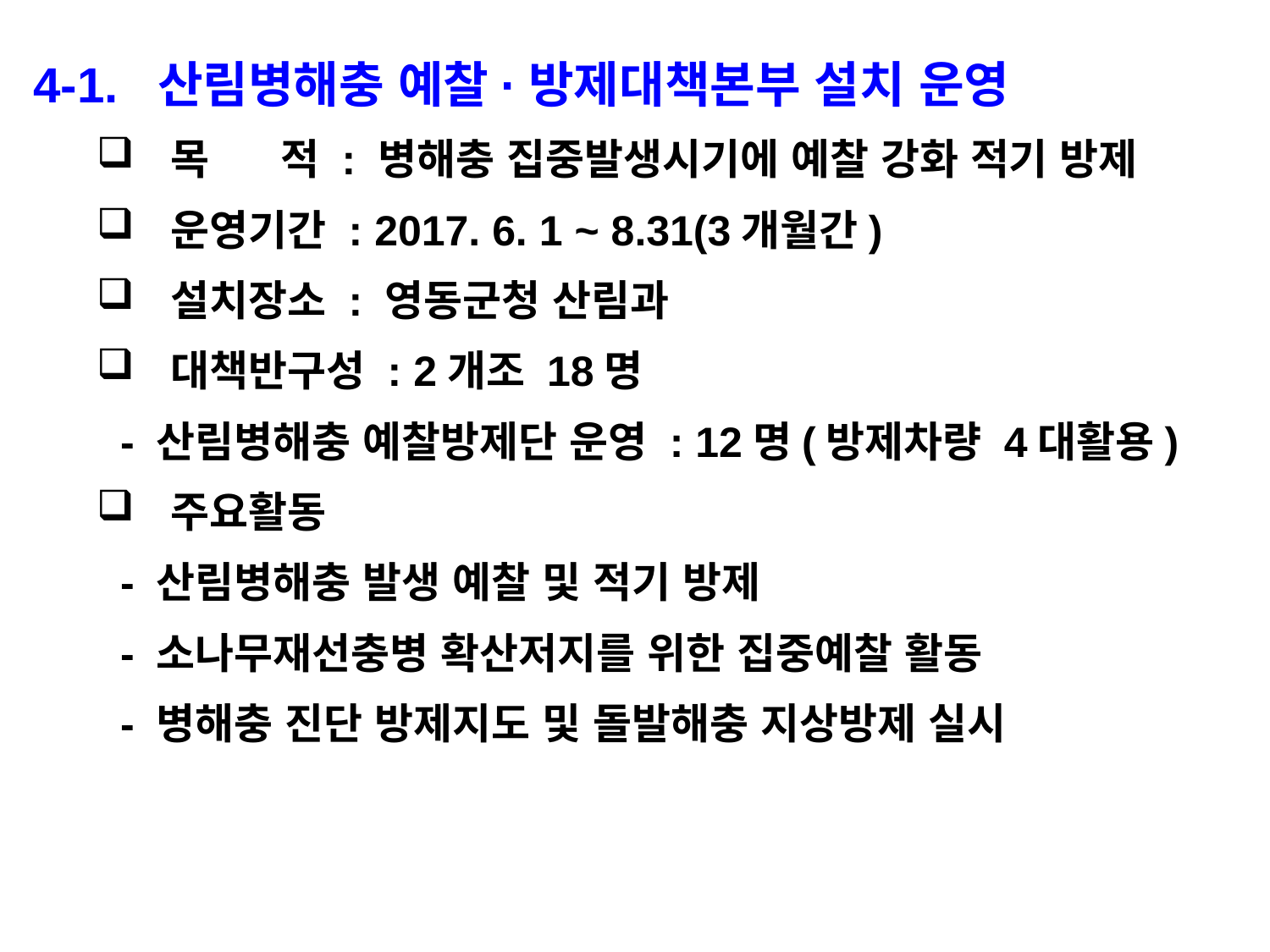

4-1.  산림병해충 예찰·방제대책본부 설치 운영
목      적 : 병해충 집중발생시기에 예찰 강화 적기 방제
운영기간 : 2017. 6. 1 ~ 8.31(3개월간)
설치장소 : 영동군청 산림과
대책반구성 : 2개조 18명
  - 산림병해충 예찰방제단 운영 : 12명(방제차량 4대활용)
주요활동
  - 산림병해충 발생 예찰 및 적기 방제
  - 소나무재선충병 확산저지를 위한 집중예찰 활동
  - 병해충 진단 방제지도 및 돌발해충 지상방제 실시